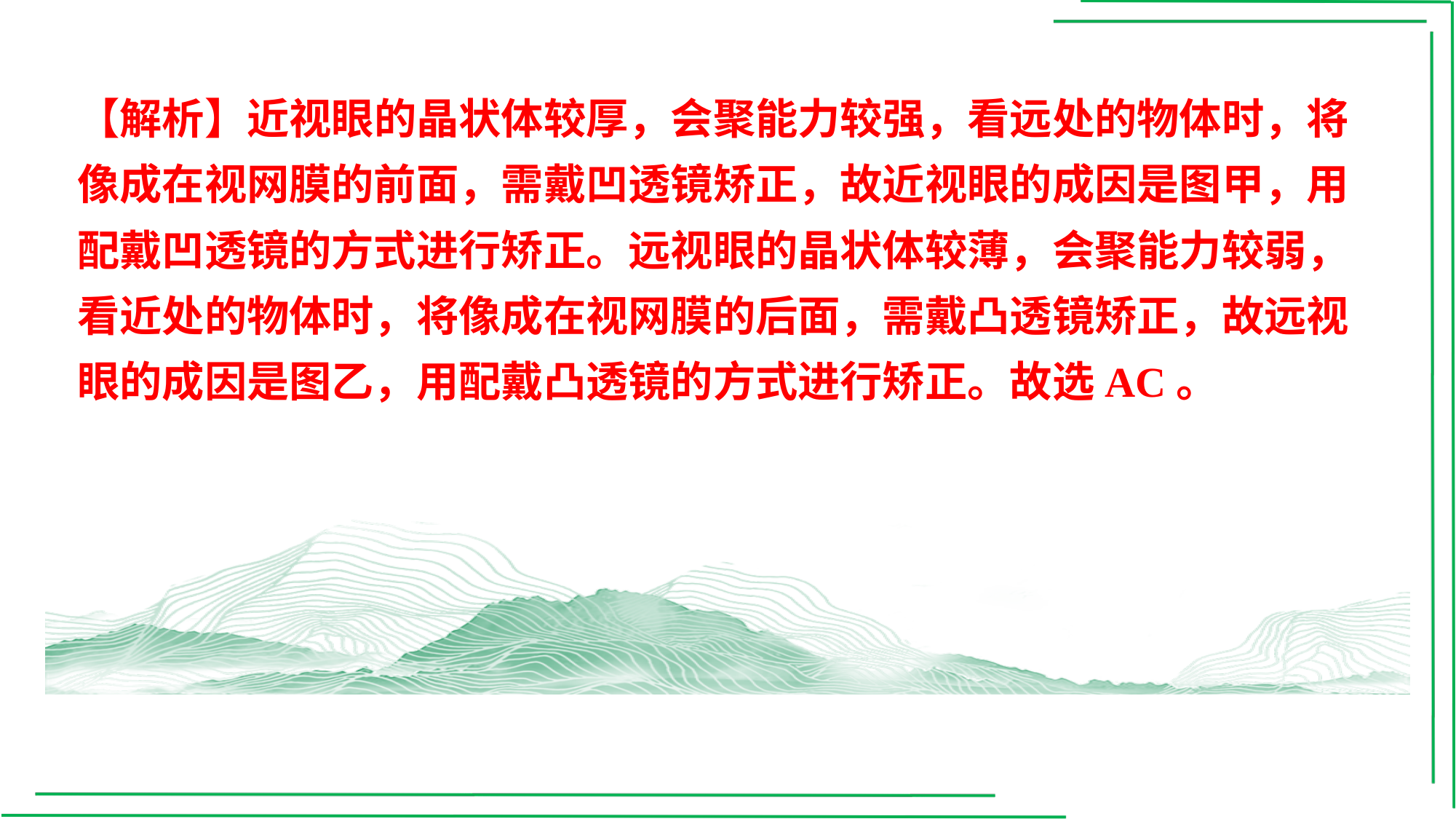

【解析】近视眼的晶状体较厚，会聚能力较强，看远处的物体时，将像成在视网膜的前面，需戴凹透镜矫正，故近视眼的成因是图甲，用配戴凹透镜的方式进行矫正。远视眼的晶状体较薄，会聚能力较弱，看近处的物体时，将像成在视网膜的后面，需戴凸透镜矫正，故远视眼的成因是图乙，用配戴凸透镜的方式进行矫正。故选AC。